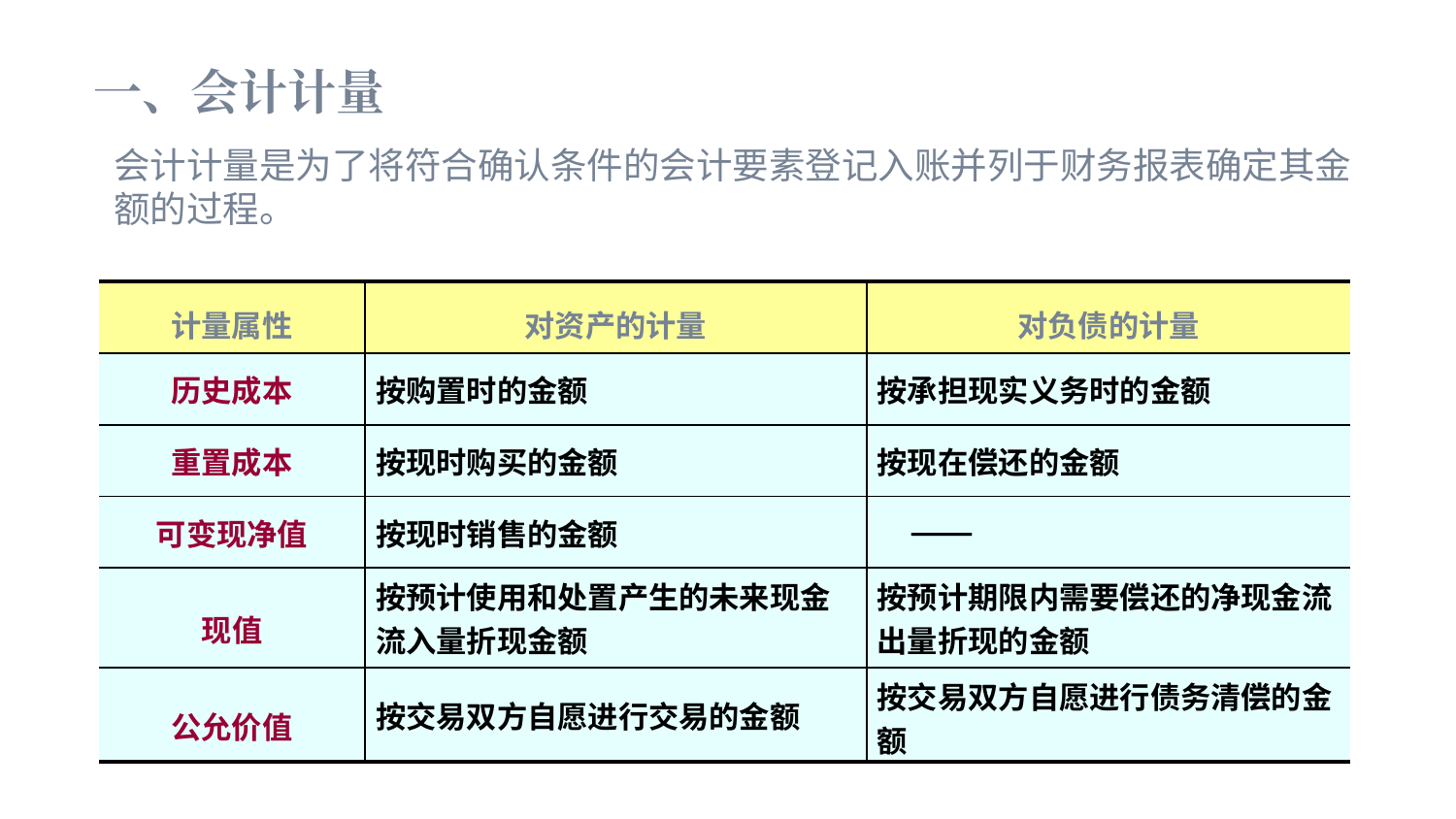

一、会计计量
会计计量是为了将符合确认条件的会计要素登记入账并列于财务报表确定其金额的过程。
| 计量属性 | 对资产的计量 | 对负债的计量 |
| --- | --- | --- |
| 历史成本 | 按购置时的金额 | 按承担现实义务时的金额 |
| 重置成本 | 按现时购买的金额 | 按现在偿还的金额 |
| 可变现净值 | 按现时销售的金额 | —— |
| 现值 | 按预计使用和处置产生的未来现金流入量折现金额 | 按预计期限内需要偿还的净现金流出量折现的金额 |
| 公允价值 | 按交易双方自愿进行交易的金额 | 按交易双方自愿进行债务清偿的金额 |